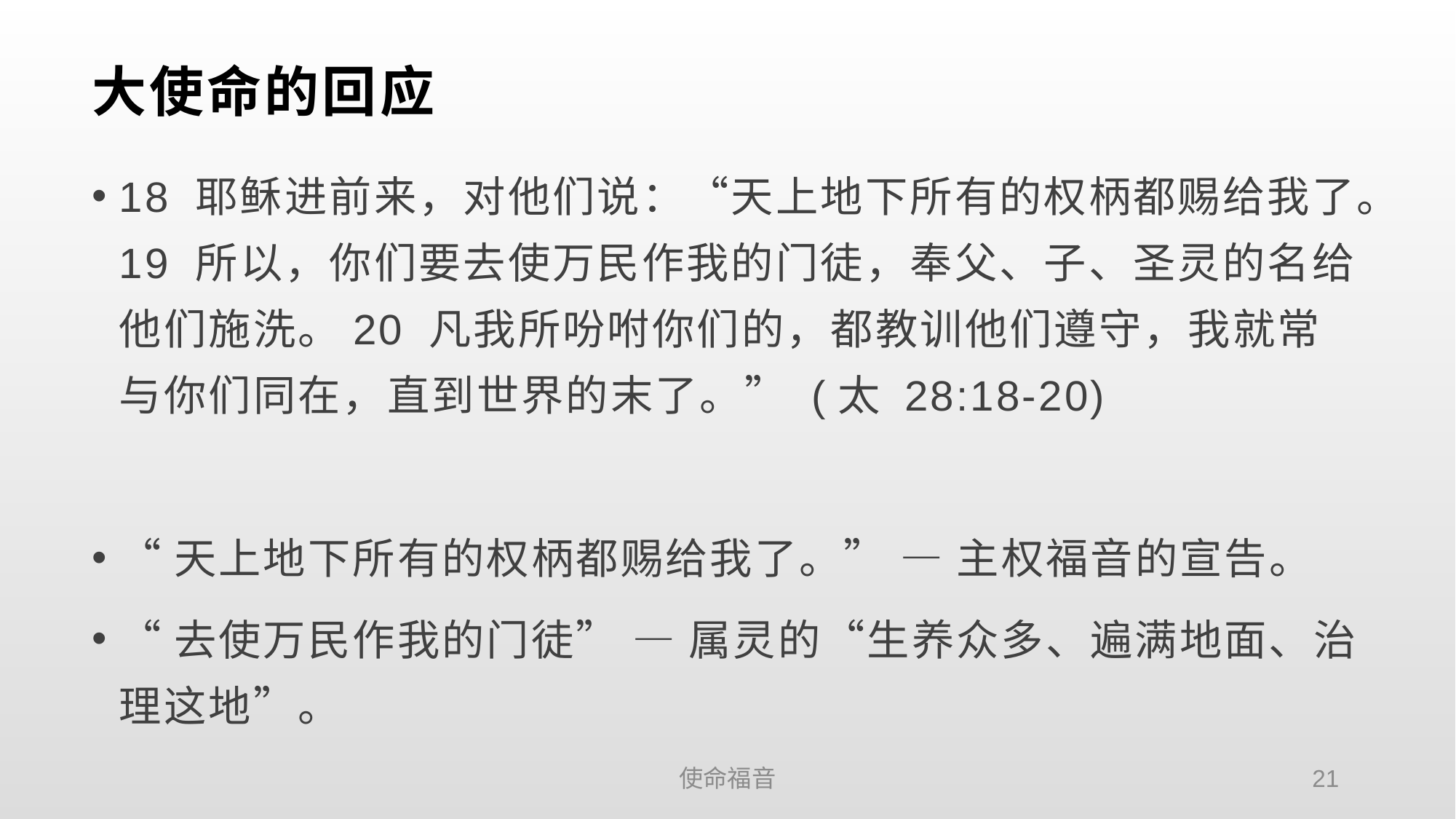

# 大使命的回应
18 耶稣进前来，对他们说：“天上地下所有的权柄都赐给我了。19 所以，你们要去使万民作我的门徒，奉父、子、圣灵的名给他们施洗。20 凡我所吩咐你们的，都教训他们遵守，我就常与你们同在，直到世界的末了。” (太 28:18-20)

“天上地下所有的权柄都赐给我了。” — 主权福音的宣告。
“去使万民作我的门徒” — 属灵的“生养众多、遍满地面、治理这地”。
使命福音
21